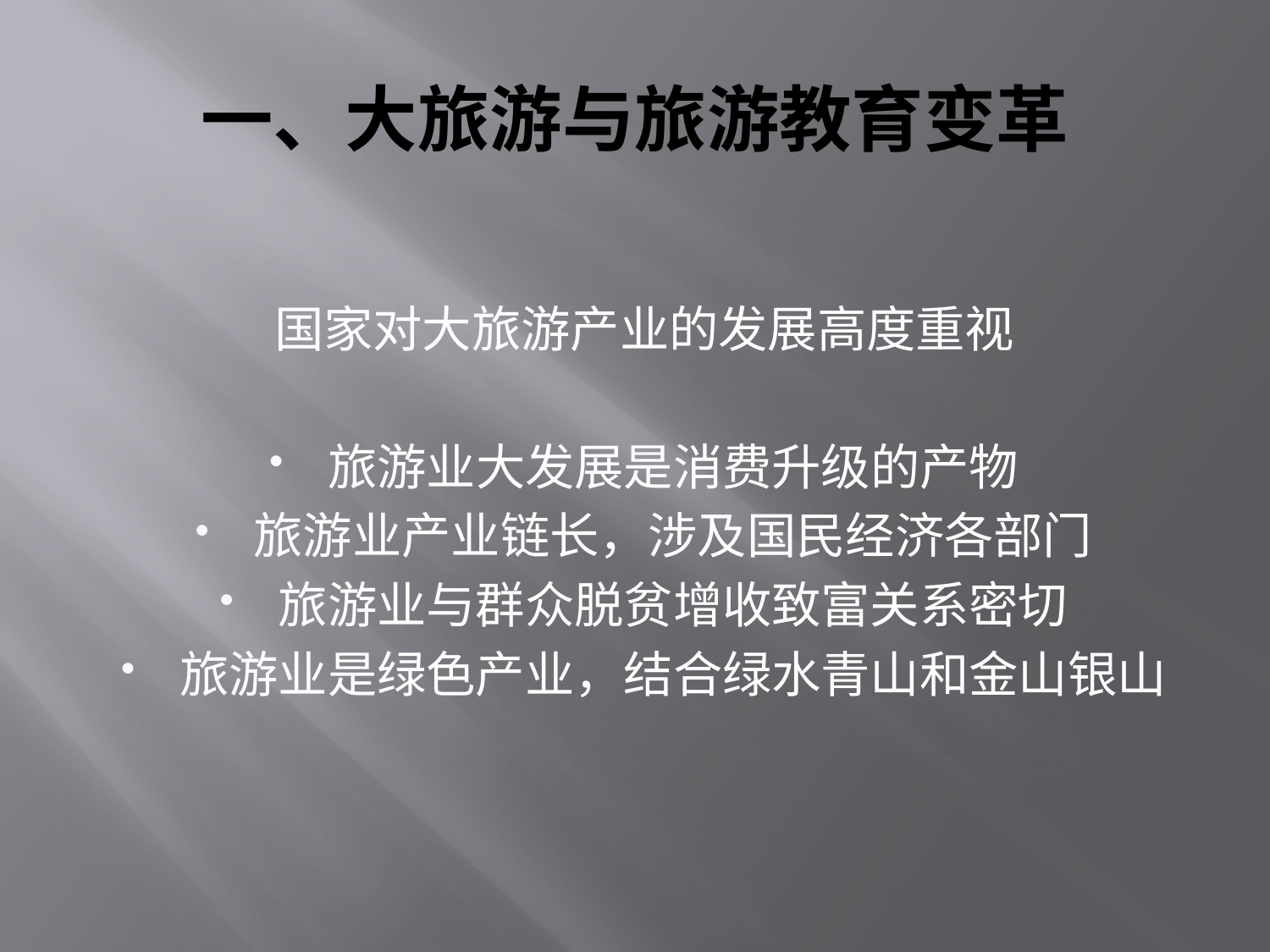

# 一、大旅游与旅游教育变革

国家对大旅游产业的发展高度重视

旅游业大发展是消费升级的产物
旅游业产业链长，涉及国民经济各部门
旅游业与群众脱贫增收致富关系密切
旅游业是绿色产业，结合绿水青山和金山银山